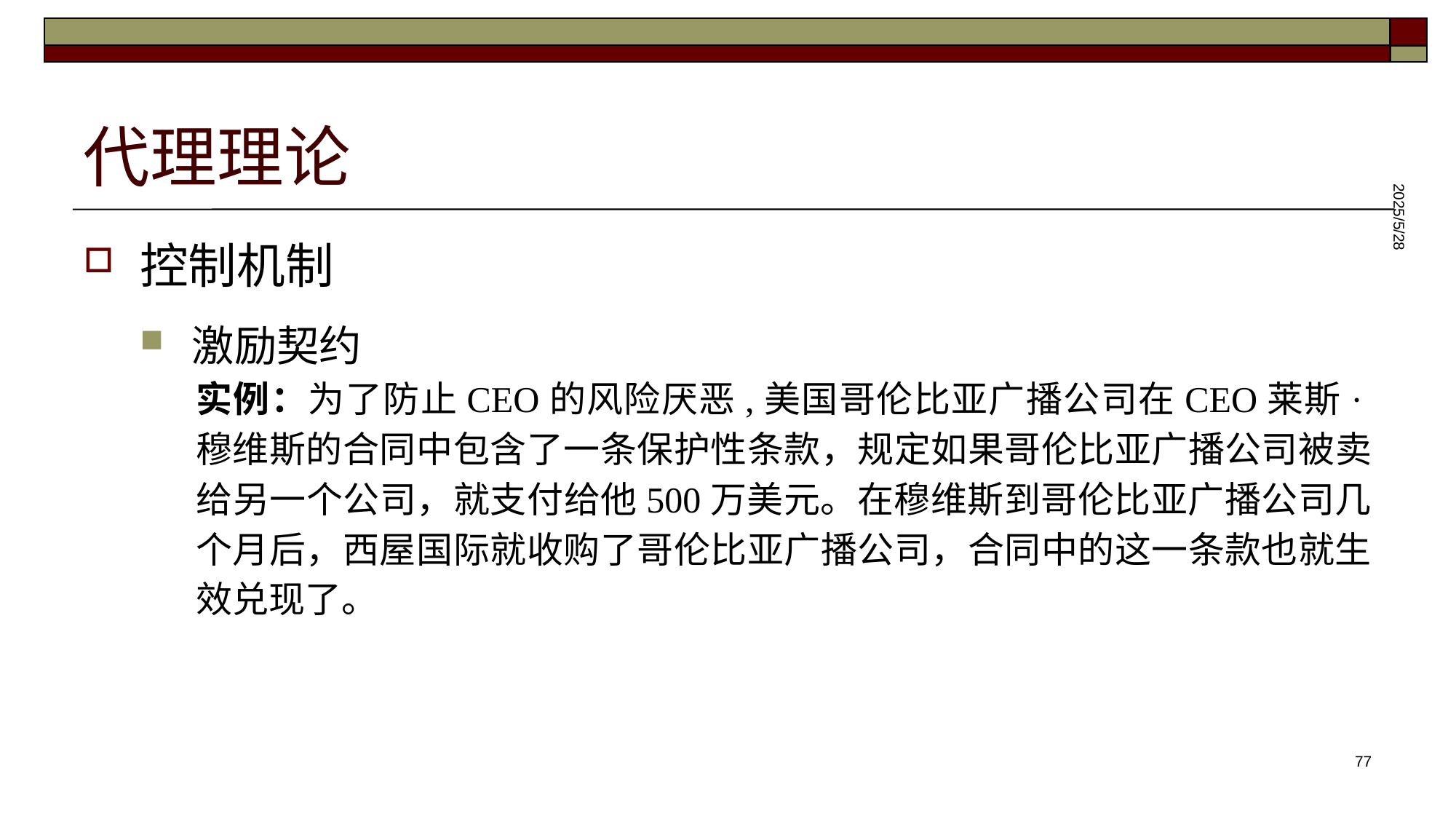

# 代理理论
控制机制
激励契约
实例：为了防止CEO的风险厌恶,美国哥伦比亚广播公司在CEO莱斯·穆维斯的合同中包含了一条保护性条款，规定如果哥伦比亚广播公司被卖给另一个公司，就支付给他500万美元。在穆维斯到哥伦比亚广播公司几个月后，西屋国际就收购了哥伦比亚广播公司，合同中的这一条款也就生效兑现了。

2025/5/28
77